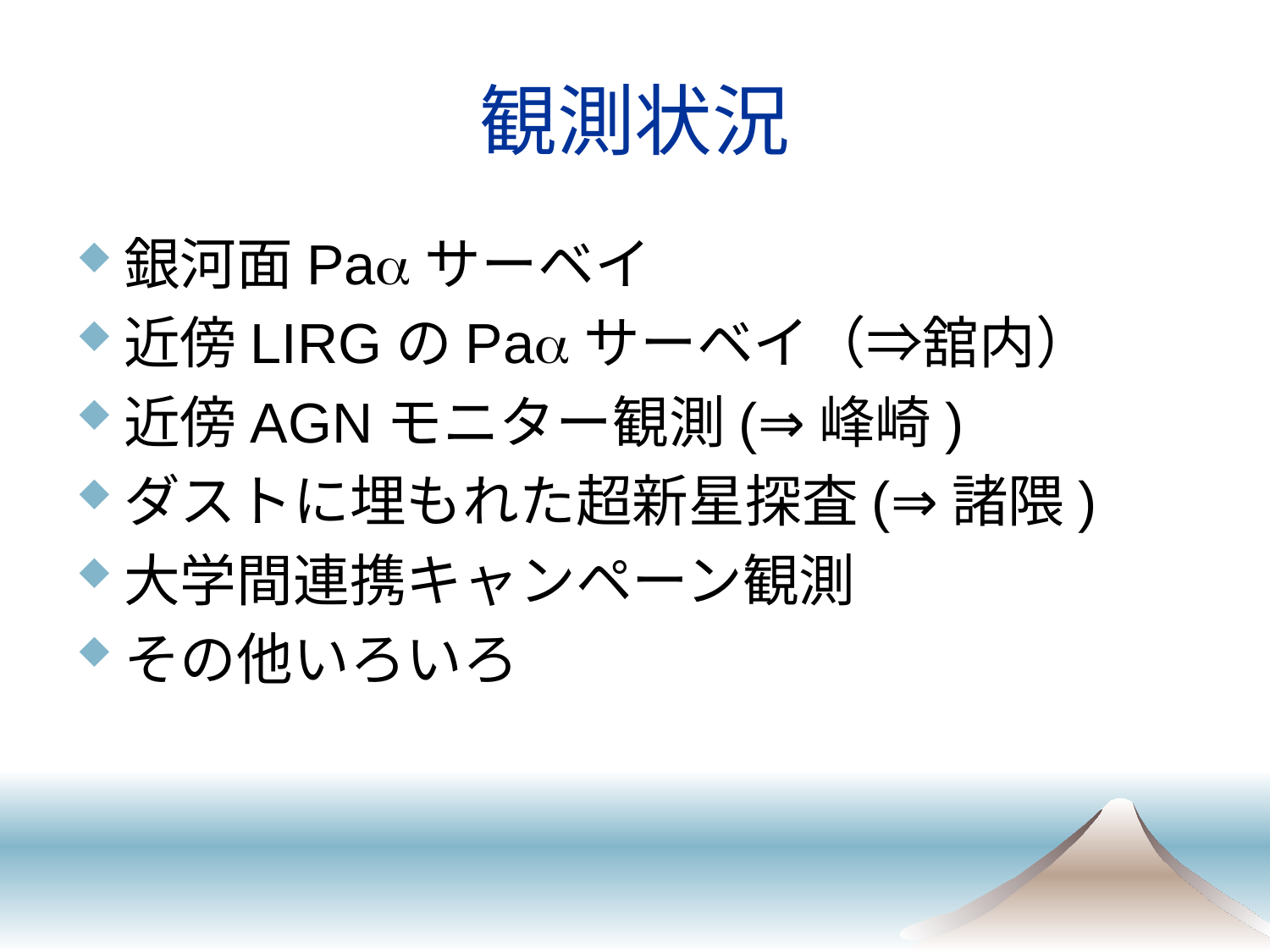

# 観測状況
銀河面Paαサーベイ
近傍LIRGのPaαサーベイ（⇒舘内）
近傍AGNモニター観測(⇒峰崎)
ダストに埋もれた超新星探査(⇒諸隈)
大学間連携キャンペーン観測
その他いろいろ